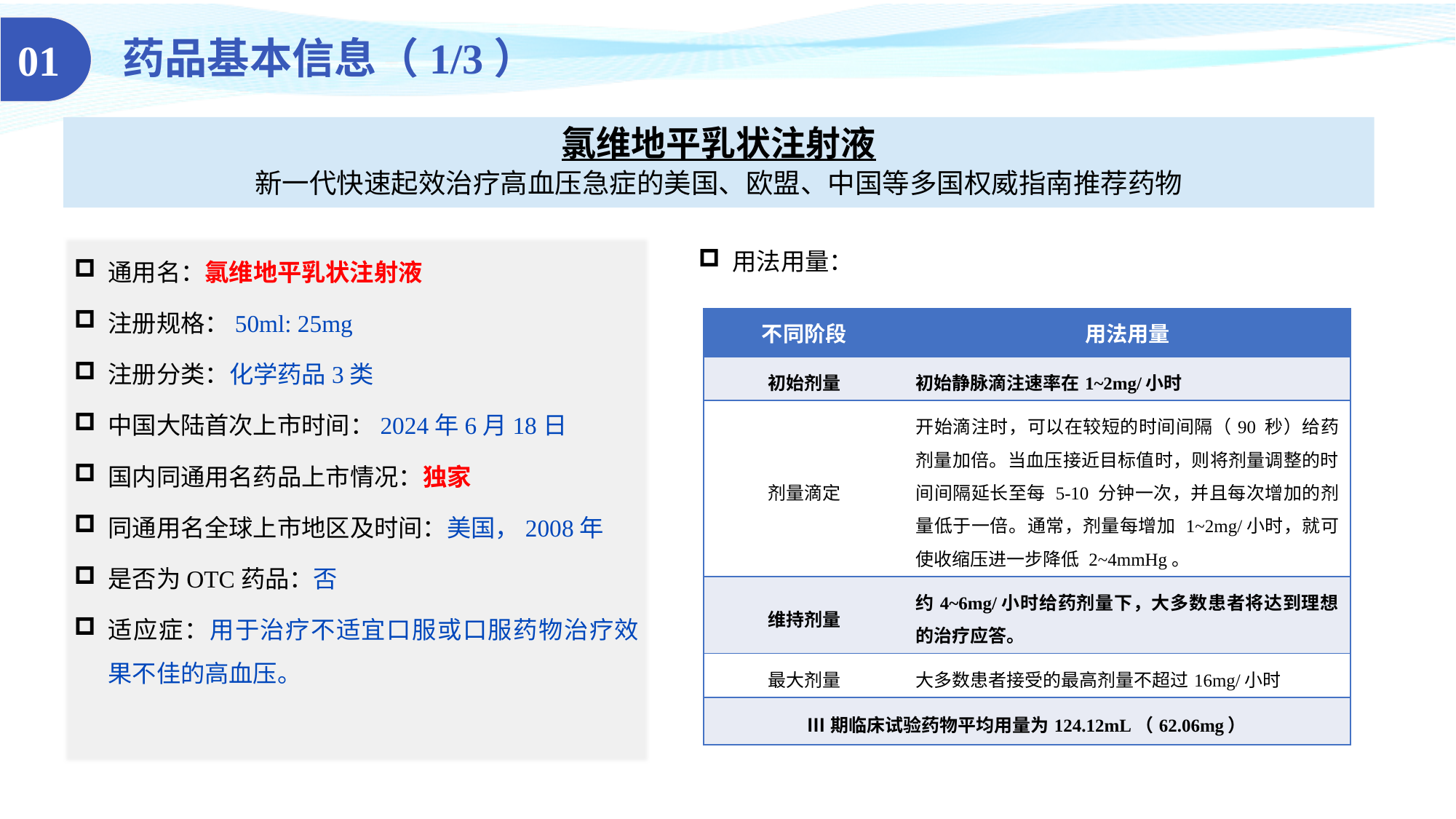

01
药品基本信息（1/3）

氯维地平乳状注射液
新一代快速起效治疗高血压急症的美国、欧盟、中国等多国权威指南推荐药物
用法用量：
通用名：氯维地平乳状注射液
注册规格：50ml: 25mg
注册分类：化学药品3类
中国大陆首次上市时间：2024年6月18日
国内同通用名药品上市情况：独家
同通用名全球上市地区及时间：美国，2008年
是否为OTC药品：否
适应症：用于治疗不适宜口服或口服药物治疗效果不佳的高血压。
| 不同阶段 | 用法用量 |
| --- | --- |
| 初始剂量 | 初始静脉滴注速率在1~2mg/小时 |
| 剂量滴定 | 开始滴注时，可以在较短的时间间隔（90 秒）给药剂量加倍。当血压接近目标值时，则将剂量调整的时间间隔延长至每 5-10 分钟一次，并且每次增加的剂量低于一倍。通常，剂量每增加 1~2mg/小时，就可使收缩压进一步降低 2~4mmHg。 |
| 维持剂量 | 约4~6mg/小时给药剂量下，大多数患者将达到理想的治疗应答。 |
| 最大剂量 | 大多数患者接受的最高剂量不超过16mg/小时 |
| Ⅲ期临床试验药物平均用量为124.12mL（62.06mg） |  |
3